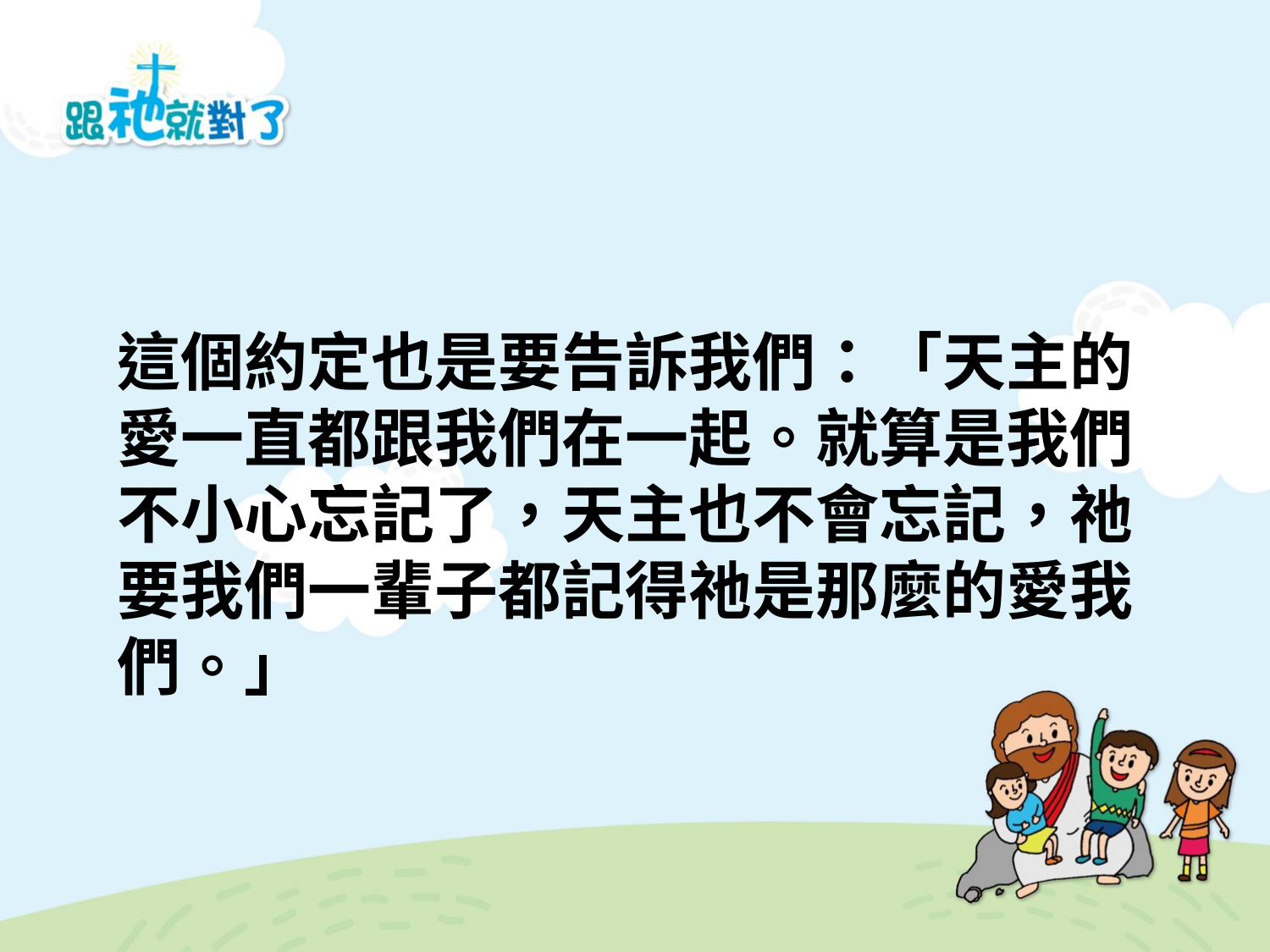

這個約定也是要告訴我們：「天主的愛一直都跟我們在一起。就算是我們不小心忘記了，天主也不會忘記，祂要我們一輩子都記得祂是那麼的愛我們。」